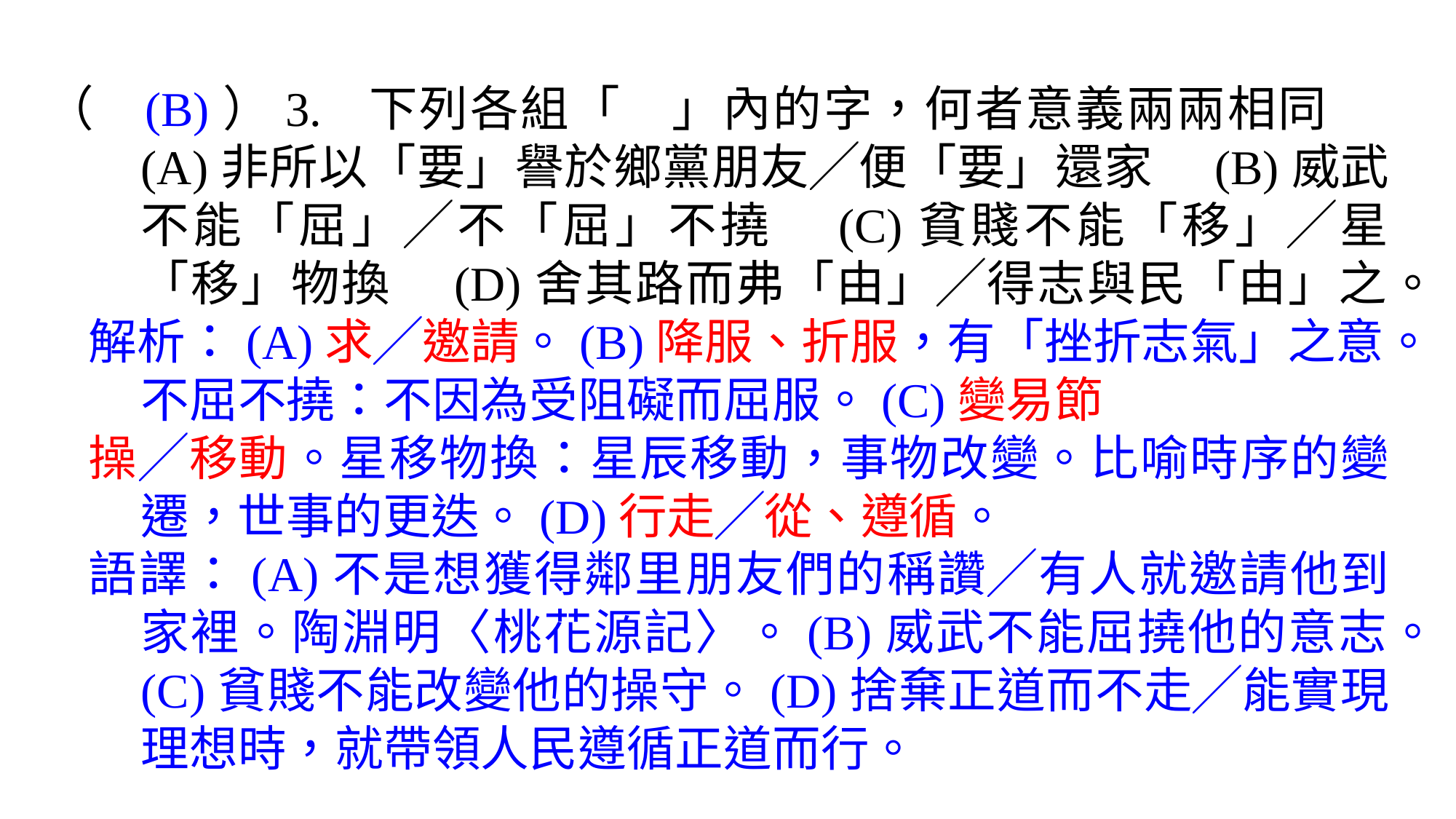

（	(B)）3.	下列各組「　」內的字，何者意義兩兩相同　(A)非所以「要」譽於鄉黨朋友╱便「要」還家　(B)威武不能「屈」╱不「屈」不撓　(C)貧賤不能「移」╱星「移」物換　(D)舍其路而弗「由」╱得志與民「由」之。
解析：(A)求╱邀請。(B)降服、折服，有「挫折志氣」之意。不屈不撓：不因為受阻礙而屈服。(C)變易節
操╱移動。星移物換：星辰移動，事物改變。比喻時序的變遷，世事的更迭。(D)行走╱從、遵循。
語譯：(A)不是想獲得鄰里朋友們的稱讚╱有人就邀請他到家裡。陶淵明〈桃花源記〉。(B)威武不能屈撓他的意志。(C)貧賤不能改變他的操守。(D)捨棄正道而不走╱能實現理想時，就帶領人民遵循正道而行。